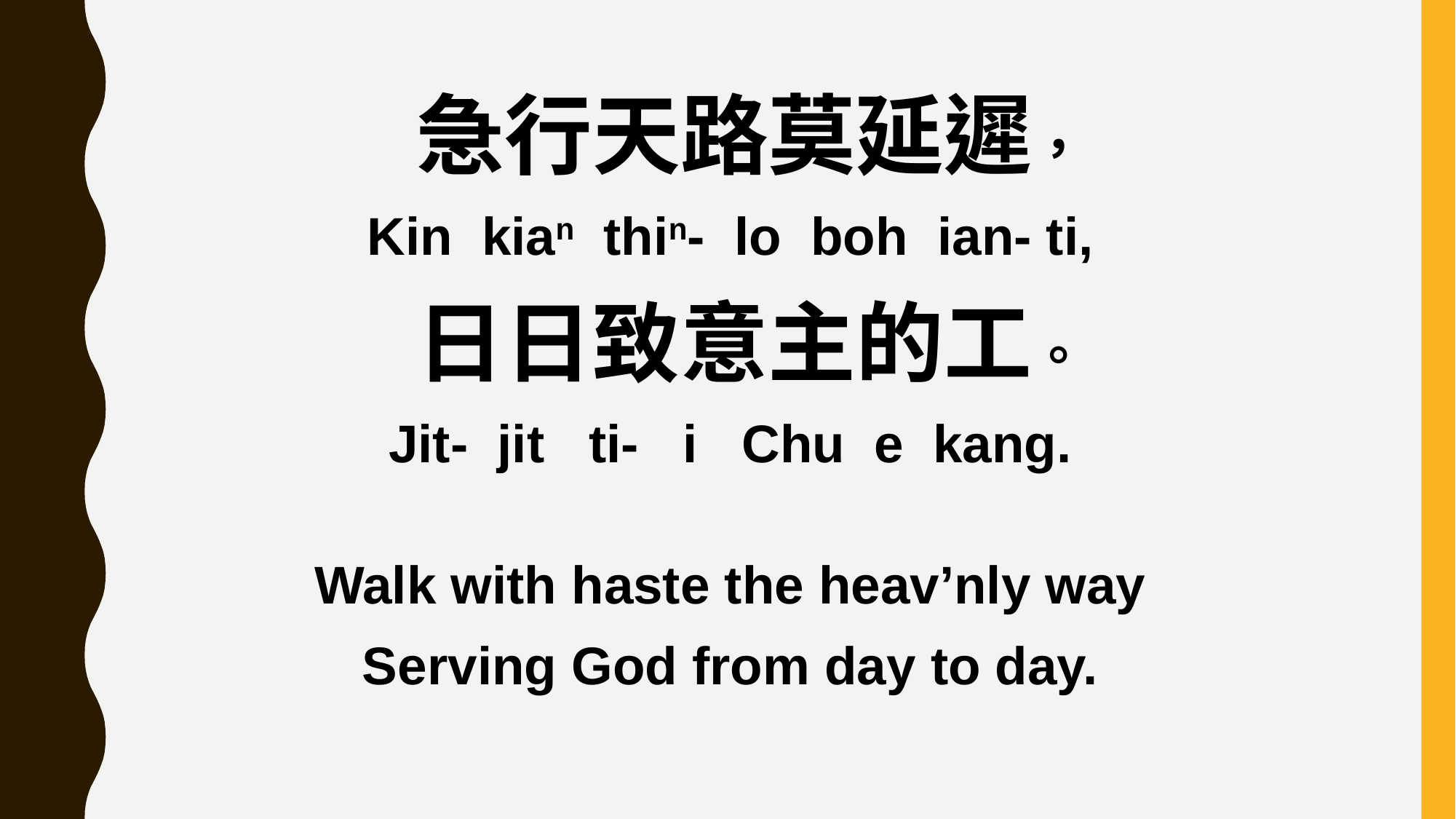

急行天路莫延遲，
Kin  kian  thin-  lo  boh  ian- ti,
 日日致意主的工。
Jit-  jit   ti-   i   Chu  e  kang.

Walk with haste the heav’nly way
Serving God from day to day.